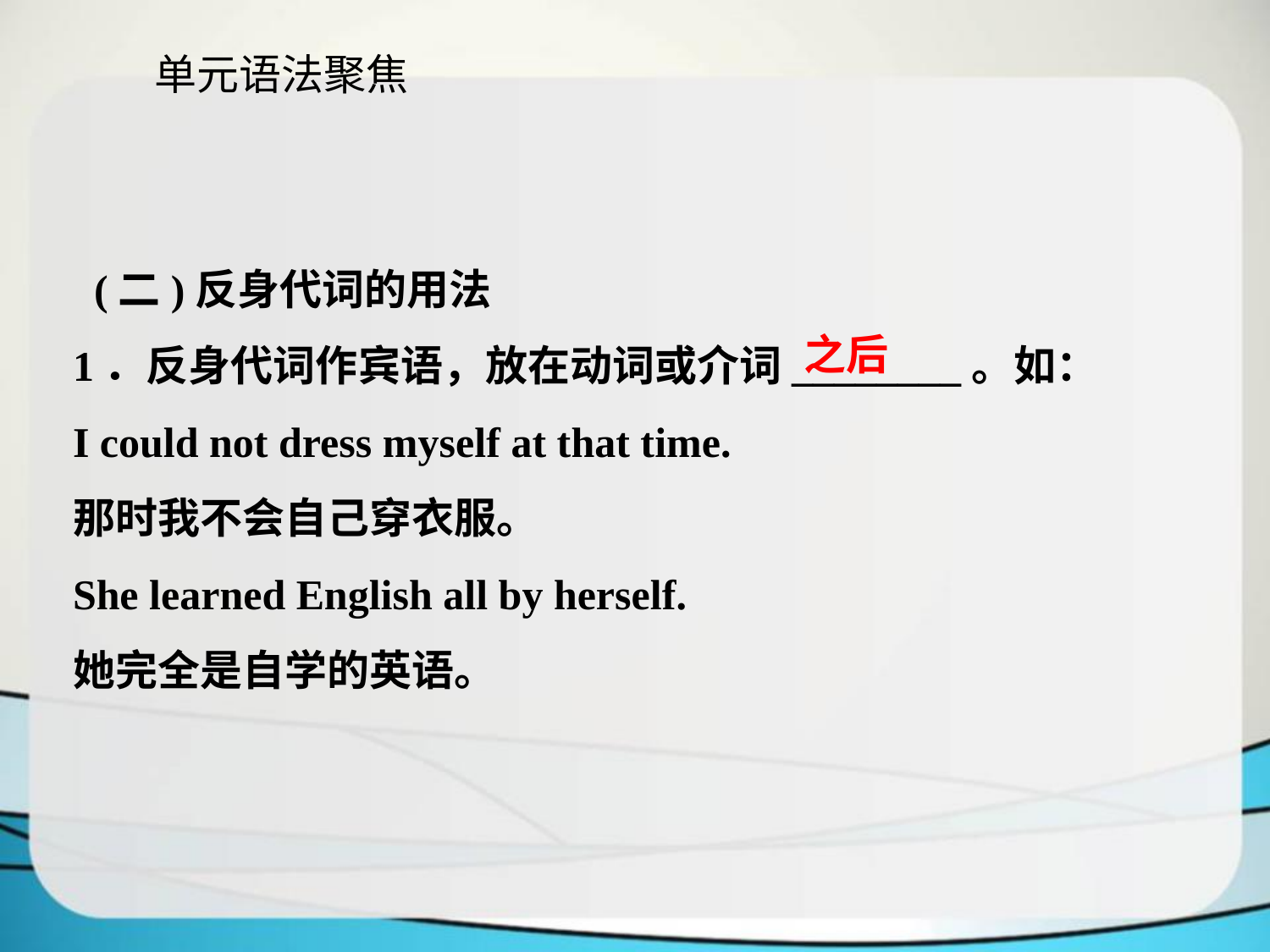

单元语法聚焦
  (二)反身代词的用法
1．反身代词作宾语，放在动词或介词________。如：
I could not dress myself at that time.
那时我不会自己穿衣服。
She learned English all by herself.
她完全是自学的英语。
之后